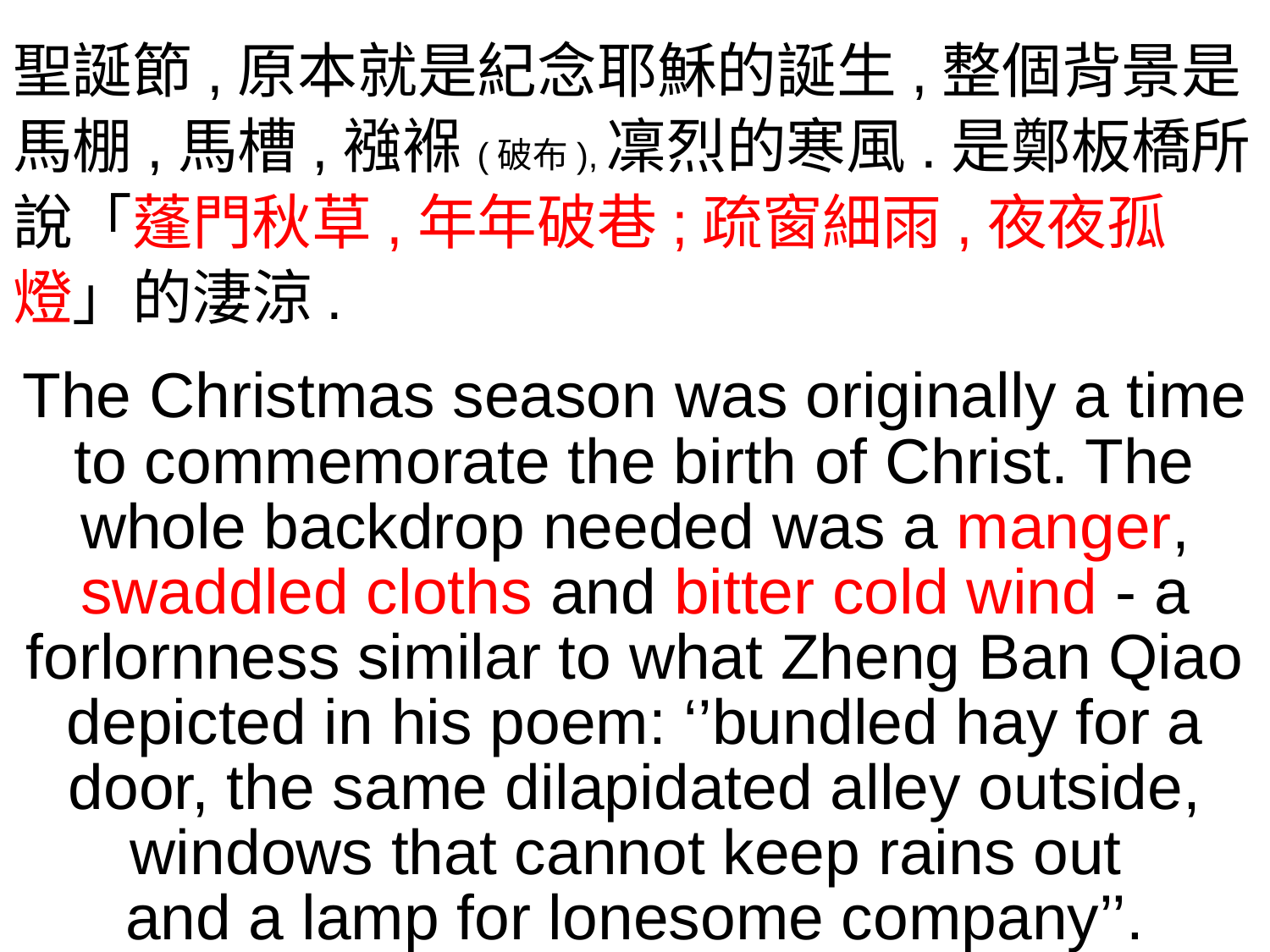

聖誕節,原本就是紀念耶穌的誕生,整個背景是馬棚,馬槽,襁褓(破布),凜烈的寒風.是鄭板橋所說「蓬門秋草,年年破巷;疏窗細雨,夜夜孤燈」的淒涼.
The Christmas season was originally a time to commemorate the birth of Christ. The whole backdrop needed was a manger, swaddled cloths and bitter cold wind - a forlornness similar to what Zheng Ban Qiao depicted in his poem: ‘’bundled hay for a door, the same dilapidated alley outside, windows that cannot keep rains out
and a lamp for lonesome company’’.